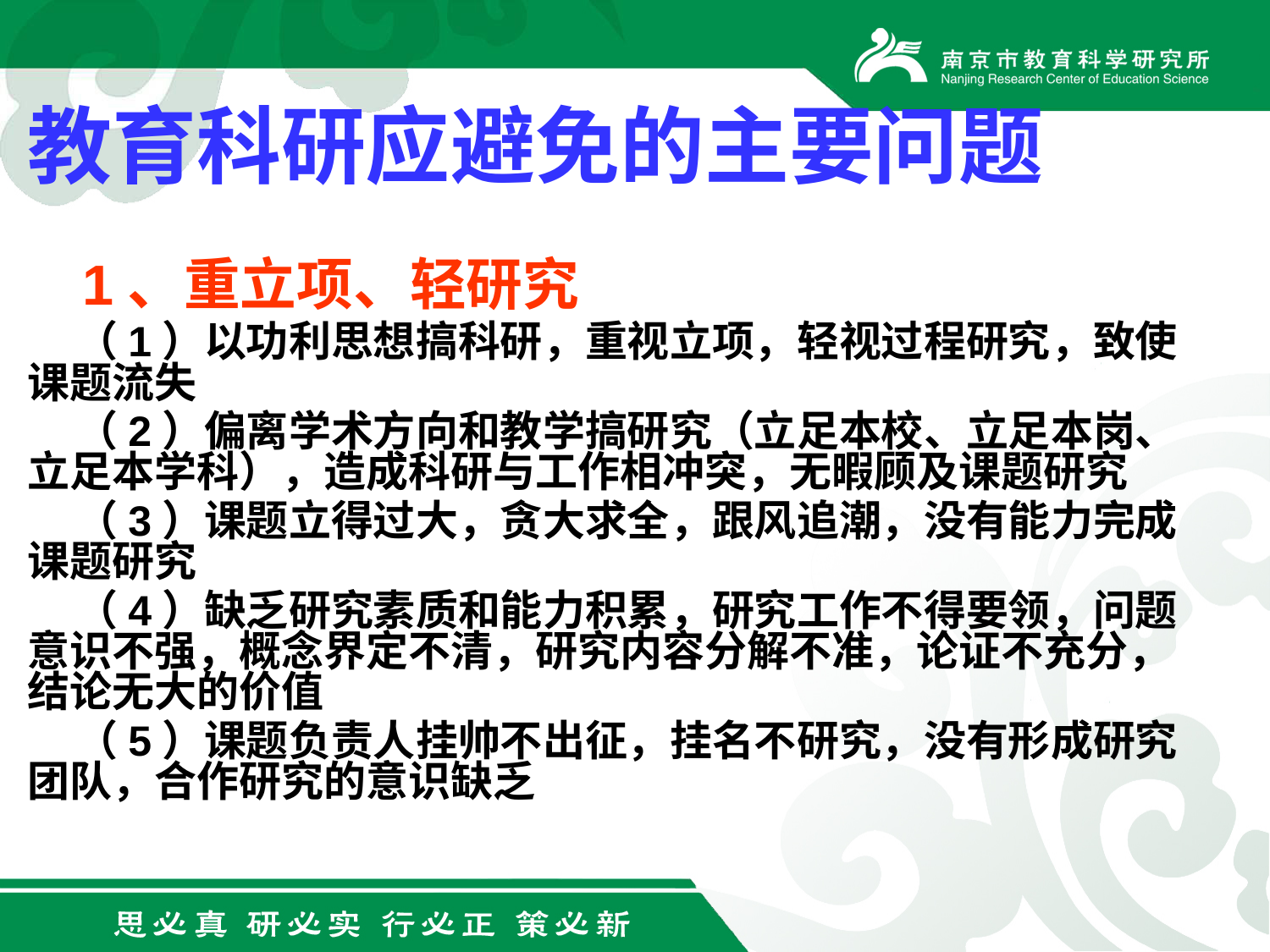

教育科研应避免的主要问题

    1、重立项、轻研究
    （1）以功利思想搞科研，重视立项，轻视过程研究，致使课题流失
    （2）偏离学术方向和教学搞研究（立足本校、立足本岗、立足本学科），造成科研与工作相冲突，无暇顾及课题研究
    （3）课题立得过大，贪大求全，跟风追潮，没有能力完成课题研究
    （4）缺乏研究素质和能力积累，研究工作不得要领，问题意识不强，概念界定不清，研究内容分解不准，论证不充分，结论无大的价值
    （5）课题负责人挂帅不出征，挂名不研究，没有形成研究团队，合作研究的意识缺乏